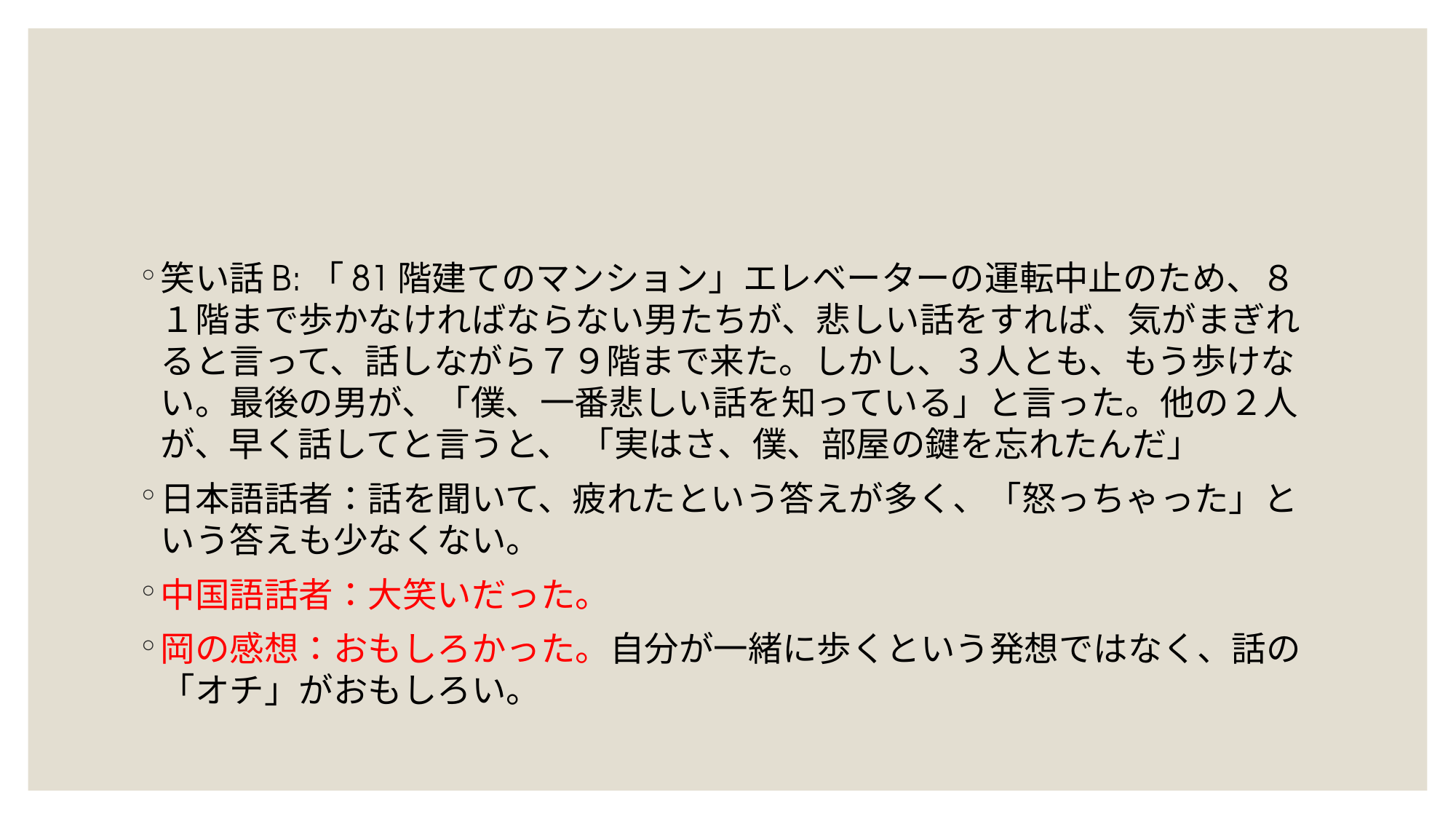

#
笑い話B:「81階建てのマンション」エレベーターの運転中止のため、８１階まで歩かなければならない男たちが、悲しい話をすれば、気がまぎれると言って、話しながら７９階まで来た。しかし、３人とも、もう歩けない。最後の男が、「僕、一番悲しい話を知っている」と言った。他の２人が、早く話してと言うと、 「実はさ、僕、部屋の鍵を忘れたんだ」
日本語話者：話を聞いて、疲れたという答えが多く、「怒っちゃった」という答えも少なくない。
中国語話者：大笑いだった。
岡の感想：おもしろかった。自分が一緒に歩くという発想ではなく、話の「オチ」がおもしろい。